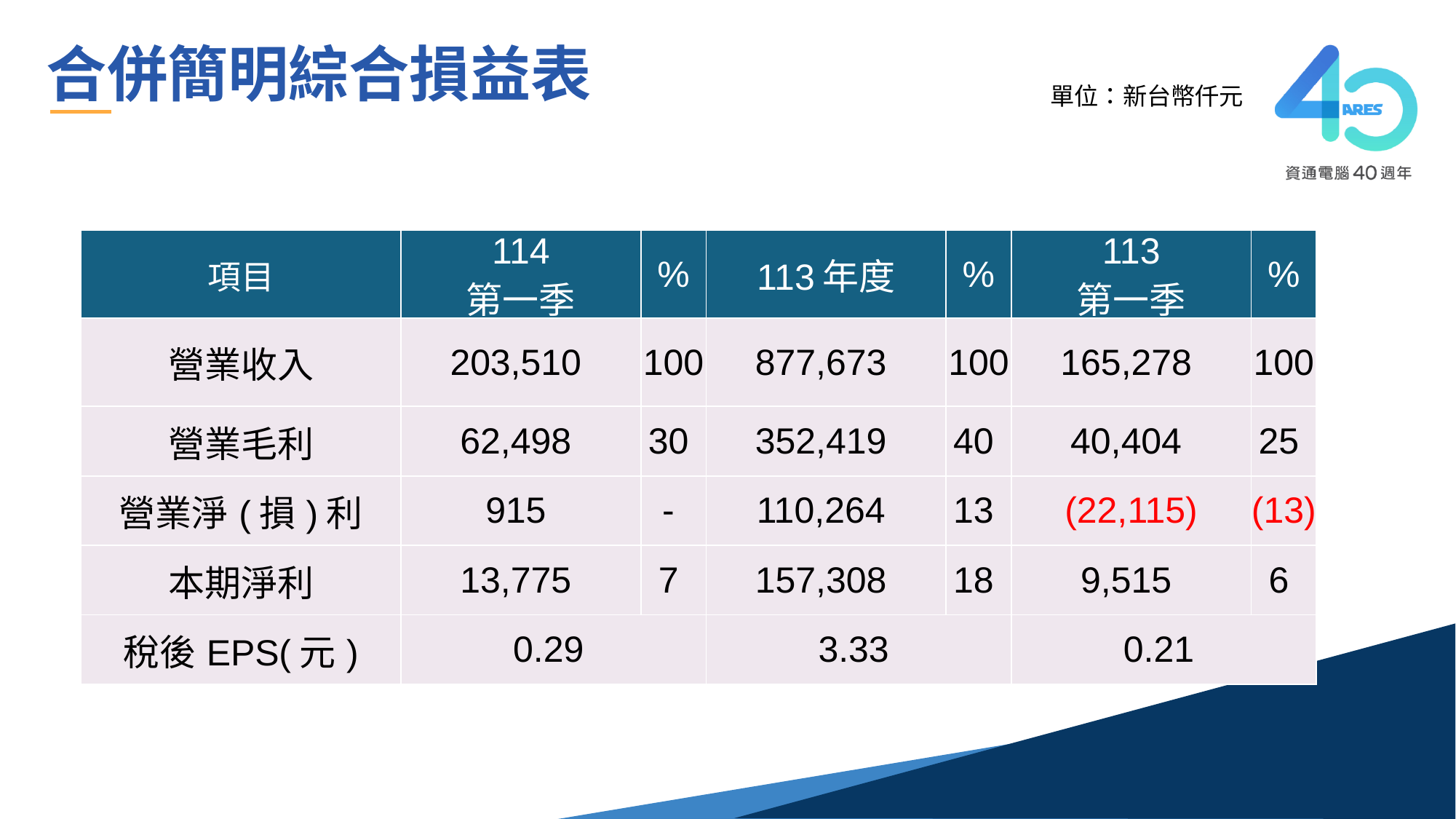

合併簡明綜合損益表
單位：新台幣仟元
| 項目 | 114 第一季 | % | 113年度 | % | 113 第一季 | % |
| --- | --- | --- | --- | --- | --- | --- |
| 營業收入 | 203,510 | 100 | 877,673 | 100 | 165,278 | 100 |
| 營業毛利 | 62,498 | 30 | 352,419 | 40 | 40,404 | 25 |
| 營業淨(損)利 | 915 | - | 110,264 | 13 | (22,115) | (13) |
| 本期淨利 | 13,775 | 7 | 157,308 | 18 | 9,515 | 6 |
| 稅後EPS(元) | 0.29 |  | 3.33 |  | 0.21 |  |